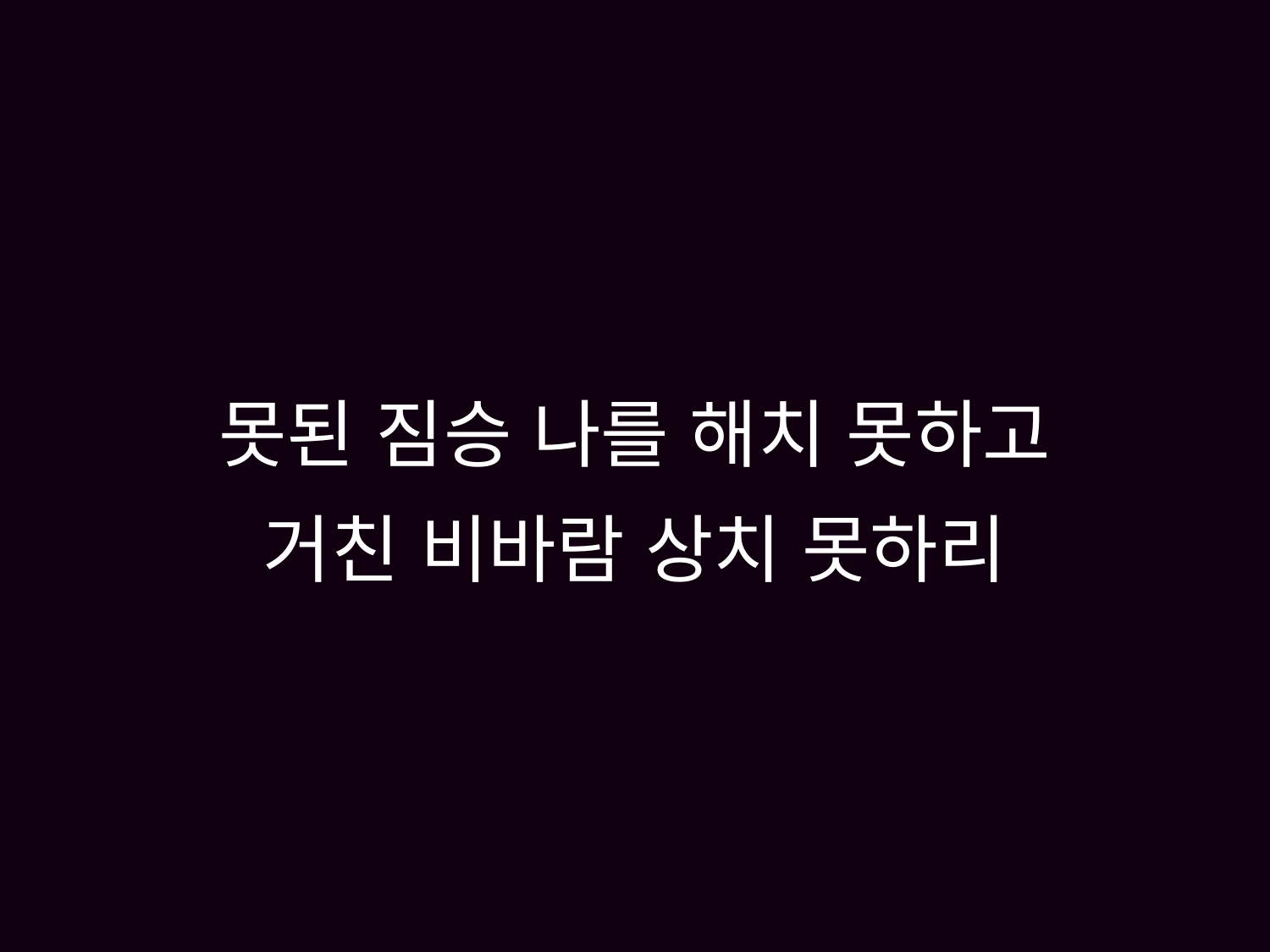

# 못된 짐승 나를 해치 못하고 거친 비바람 상치 못하리